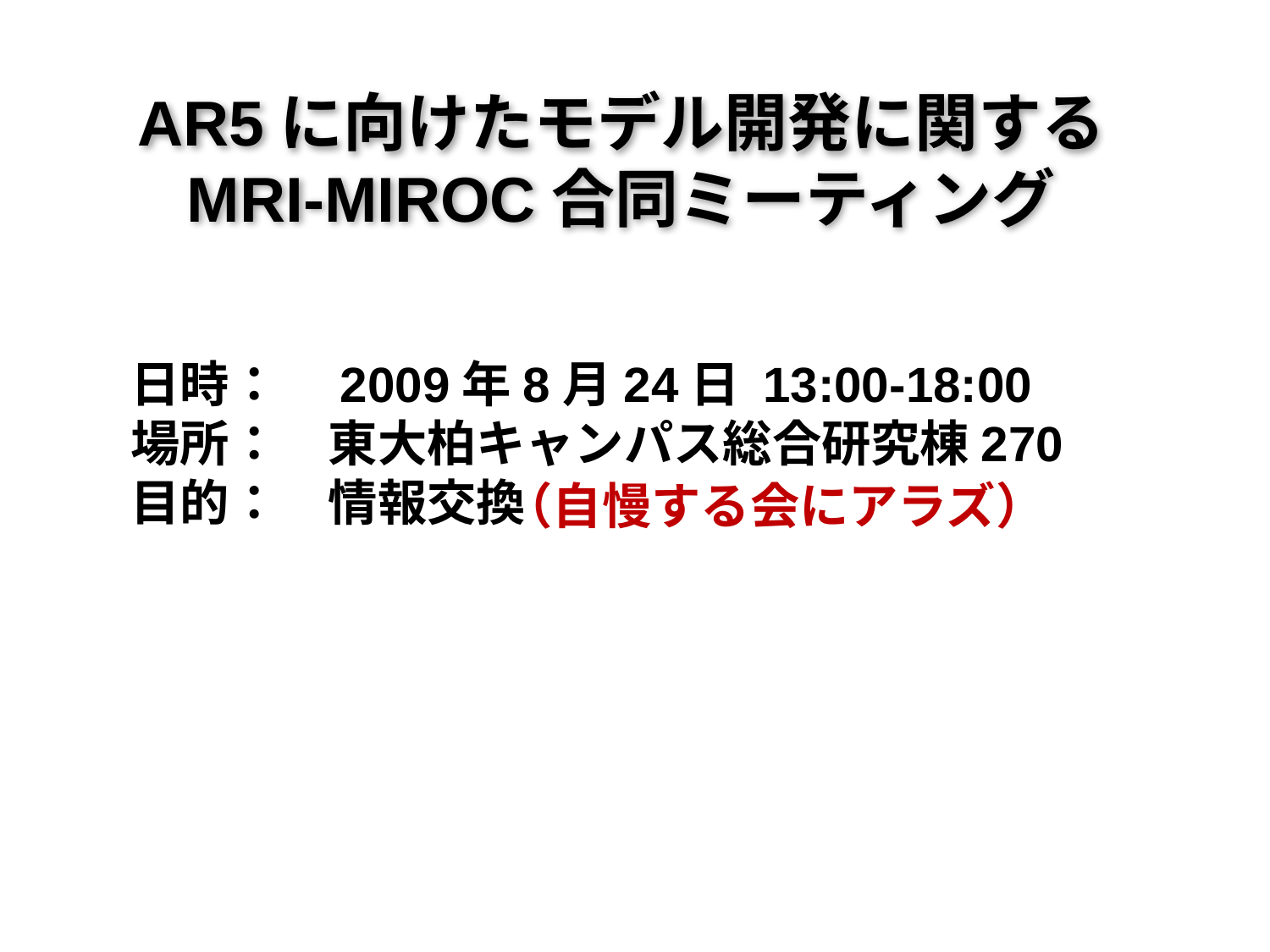

# AR5に向けたモデル開発に関する MRI-MIROC合同ミーティング
日時：　2009年8月24日 13:00-18:00
場所：　東大柏キャンパス総合研究棟270
目的：　情報交換
（自慢する会にアラズ）